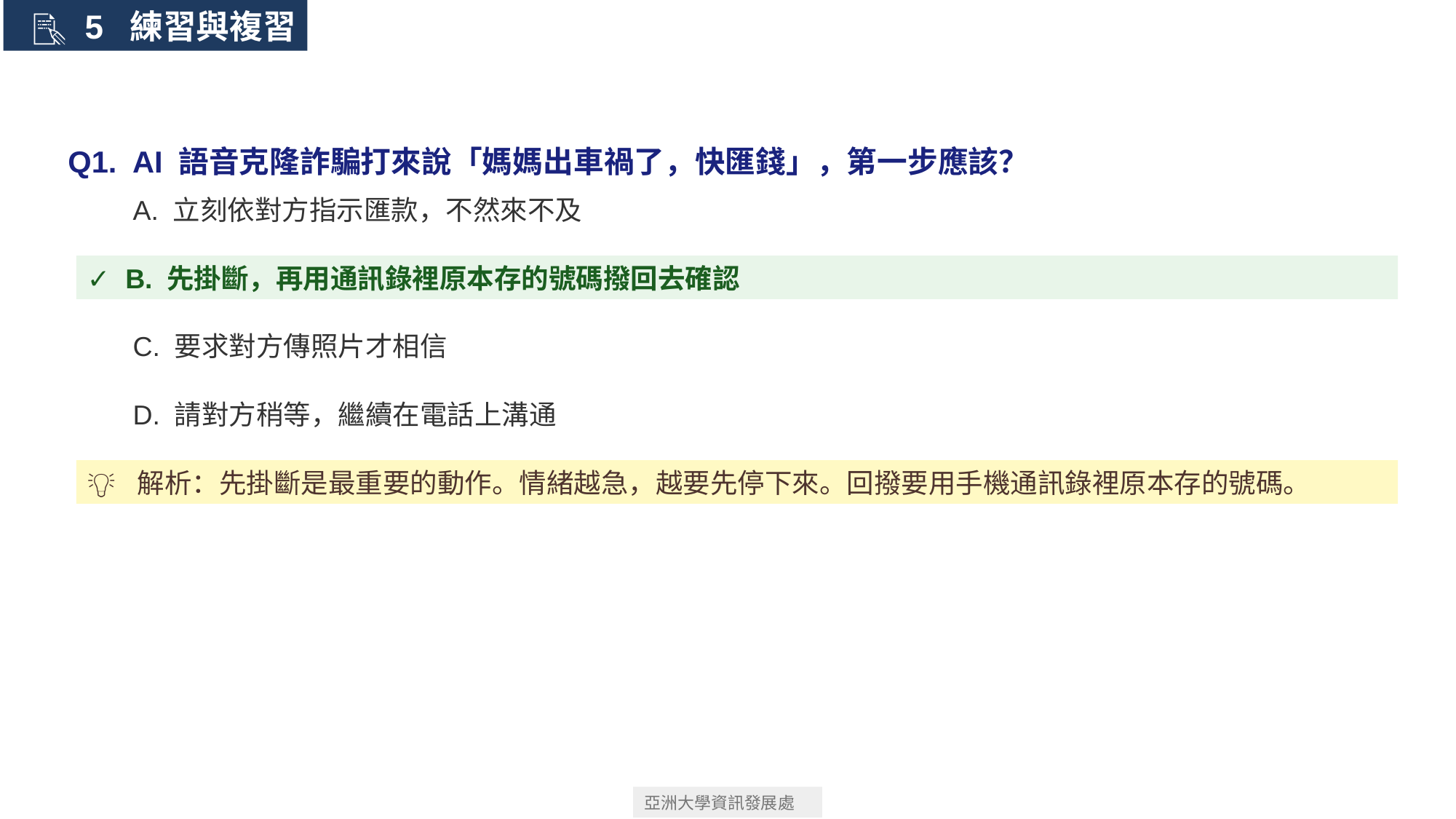

📝  5  練習與複習
Q1.  AI 語音克隆詐騙打來說「媽媽出車禍了，快匯錢」，第一步應該？
      A. 立刻依對方指示匯款，不然來不及
✓  B. 先掛斷，再用通訊錄裡原本存的號碼撥回去確認
      C. 要求對方傳照片才相信
      D. 請對方稍等，繼續在電話上溝通
💡  解析：先掛斷是最重要的動作。情緒越急，越要先停下來。回撥要用手機通訊錄裡原本存的號碼。
亞洲大學資訊發展處